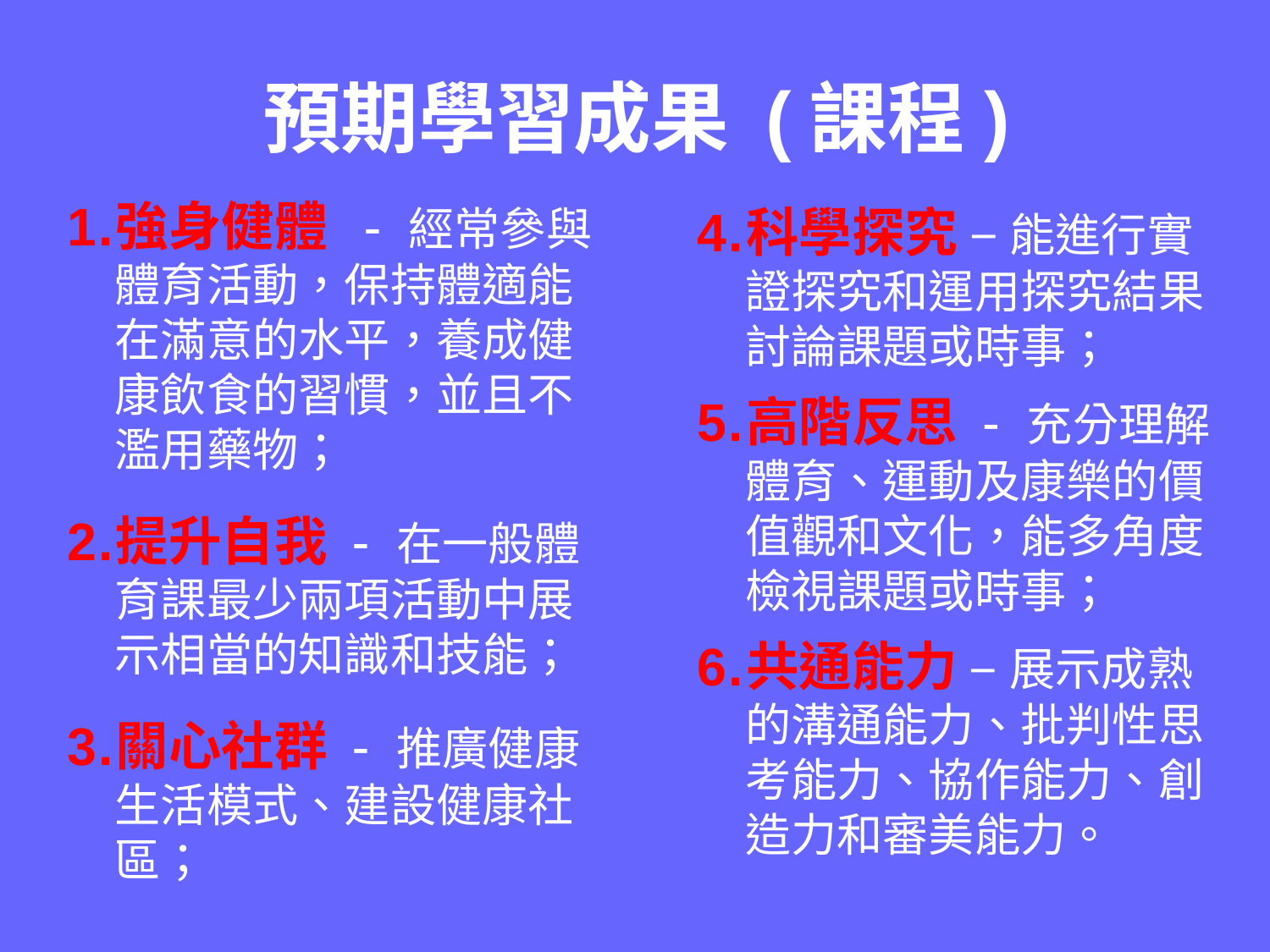

# 預期學習成果 (課程)
強身健體  - 經常參與體育活動，保持體適能在滿意的水平，養成健康飲食的習慣，並且不濫用藥物；
提升自我 - 在一般體育課最少兩項活動中展示相當的知識和技能；
關心社群 - 推廣健康生活模式、建設健康社區；
科學探究 – 能進行實證探究和運用探究結果討論課題或時事；
高階反思 - 充分理解體育、運動及康樂的價值觀和文化，能多角度檢視課題或時事；
共通能力 – 展示成熟的溝通能力、批判性思考能力、協作能力、創造力和審美能力。